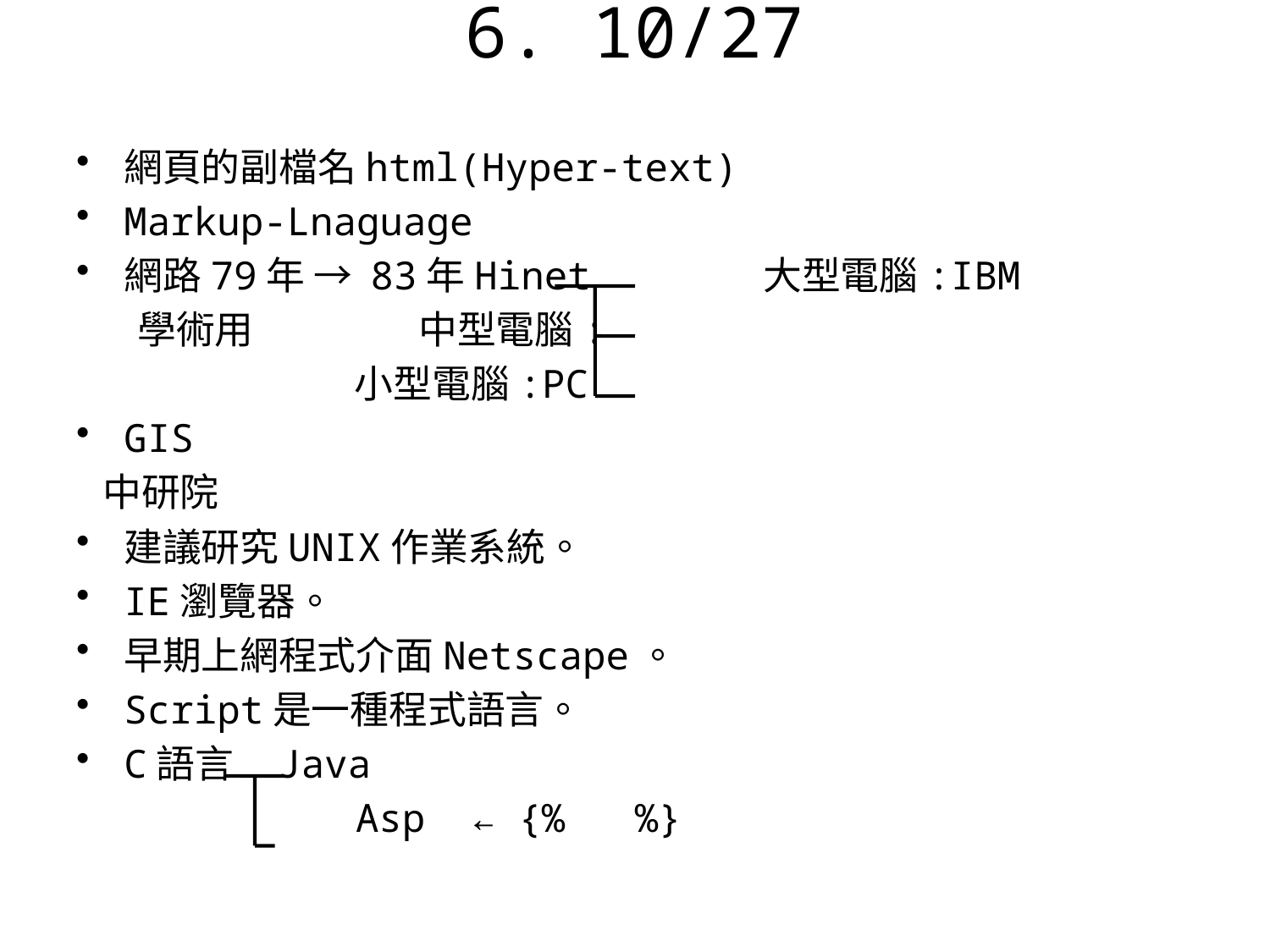

6. 10/27

網頁的副檔名html(Hyper-text)
Markup-Lnaguage
網路79年 → 83年Hinet       大型電腦:IBM
      學術用                   中型電腦:
                               小型電腦:PC
GIS
  中研院
建議研究UNIX作業系統。
IE瀏覽器。
早期上網程式介面Netscape。
Script是一種程式語言。
C語言    Java
            Asp  ← {%   %}